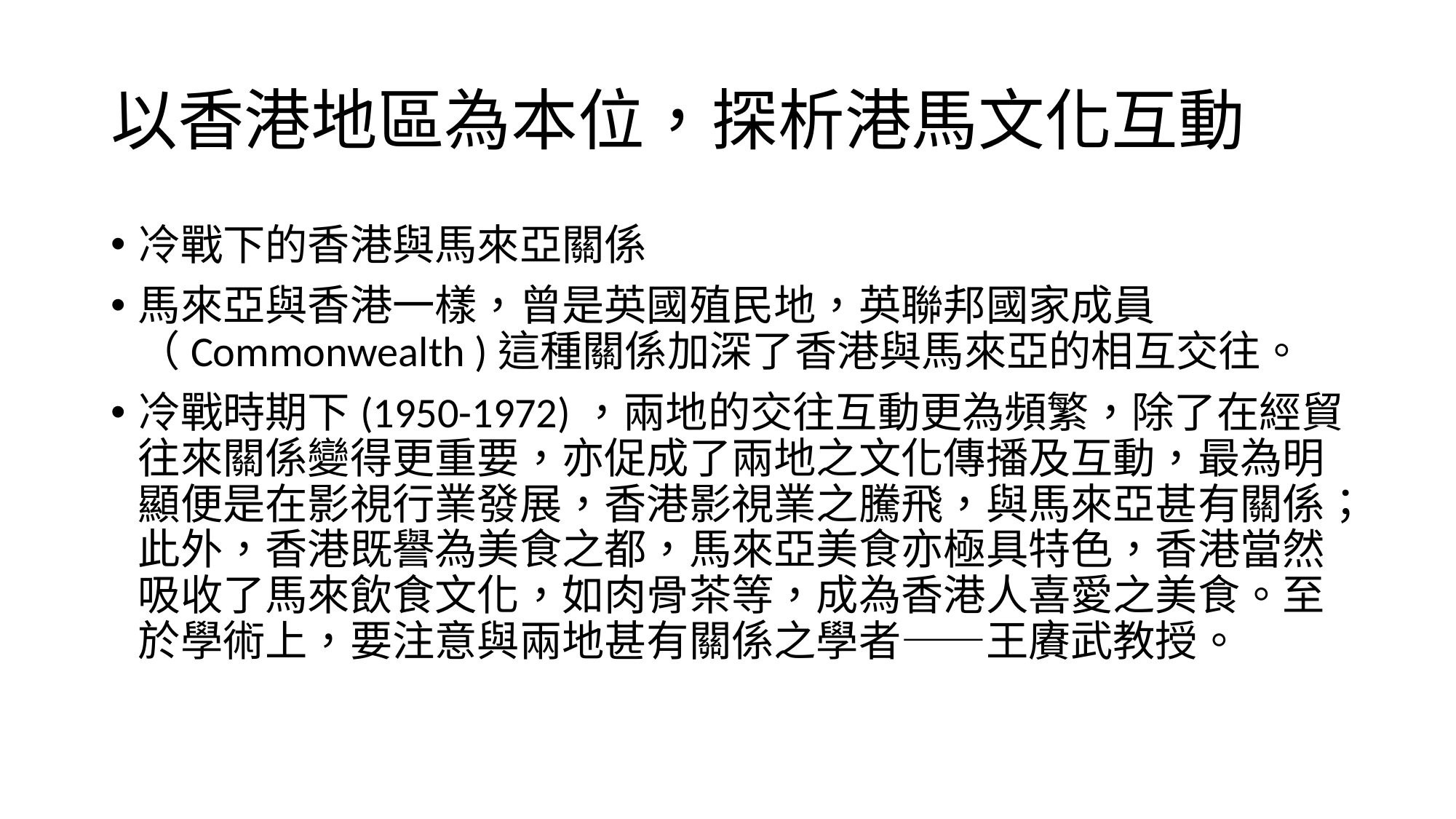

# 以香港地區為本位，探析港馬文化互動
冷戰下的香港與馬來亞關係
馬來亞與香港一樣，曾是英國殖民地，英聯邦國家成員（Commonwealth )這種關係加深了香港與馬來亞的相互交往。
冷戰時期下(1950-1972)，兩地的交往互動更為頻繁，除了在經貿往來關係變得更重要，亦促成了兩地之文化傳播及互動，最為明顯便是在影視行業發展，香港影視業之騰飛，與馬來亞甚有關係；此外，香港既譽為美食之都，馬來亞美食亦極具特色，香港當然吸收了馬來飲食文化，如肉骨茶等，成為香港人喜愛之美食。至於學術上，要注意與兩地甚有關係之學者——王賡武教授。